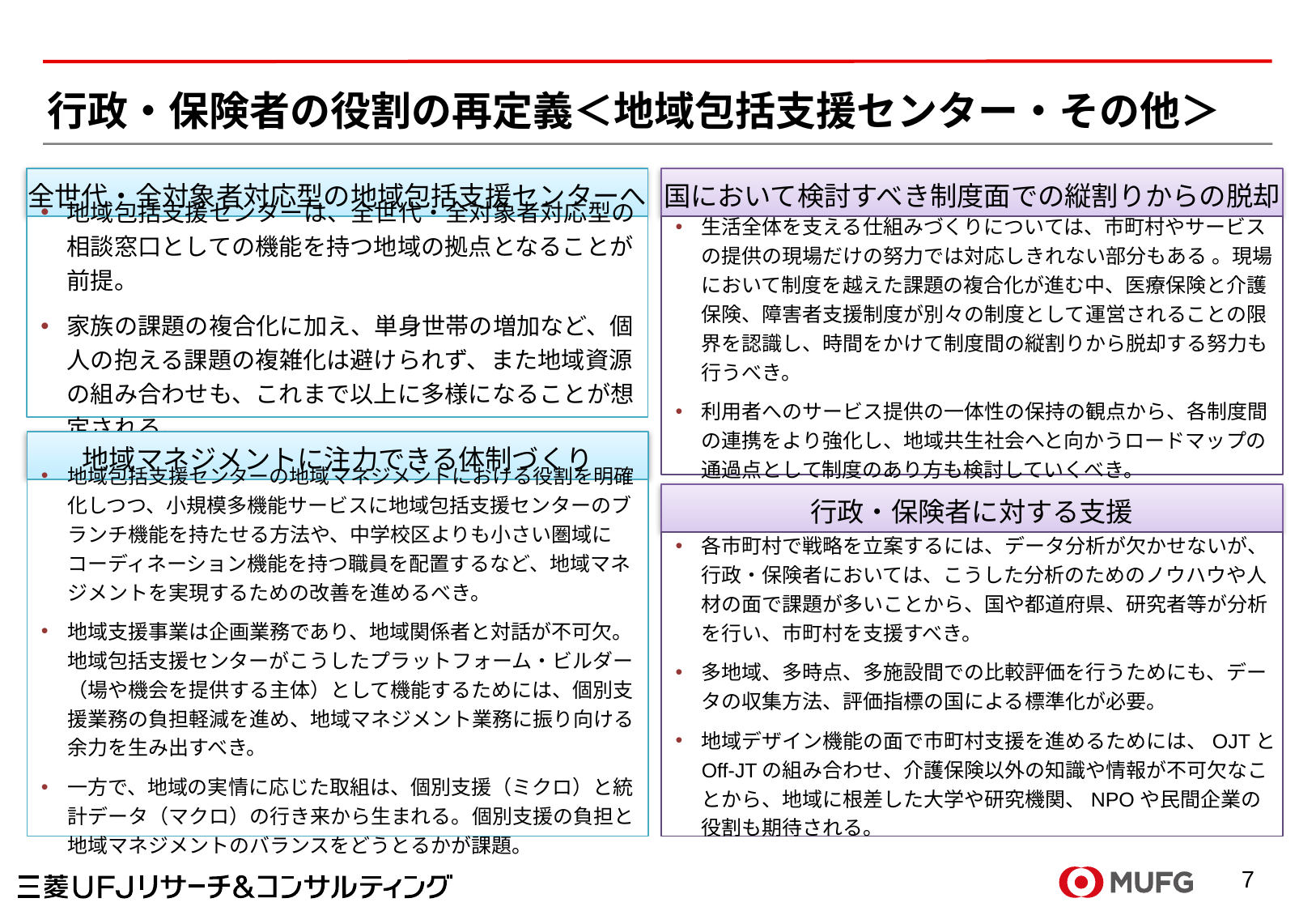

# 行政・保険者の役割の再定義＜地域包括支援センター・その他＞
全世代・全対象者対応型の地域包括支援センターへ
国において検討すべき制度面での縦割りからの脱却
地域包括支援センターは、全世代・全対象者対応型の相談窓口としての機能を持つ地域の拠点となることが前提。
家族の課題の複合化に加え、単身世帯の増加など、個人の抱える課題の複雑化は避けられず、また地域資源の組み合わせも、これまで以上に多様になることが想定される。
生活全体を支える仕組みづくりについては、市町村やサービスの提供の現場だけの努力では対応しきれない部分もある 。現場において制度を越えた課題の複合化が進む中、医療保険と介護保険、障害者支援制度が別々の制度として運営されることの限界を認識し、時間をかけて制度間の縦割りから脱却する努力も行うべき。
利用者へのサービス提供の一体性の保持の観点から、各制度間の連携をより強化し、地域共生社会へと向かうロードマップの通過点として制度のあり方も検討していくべき。
地域マネジメントに注力できる体制づくり
地域包括支援センターの地域マネジメントにおける役割を明確化しつつ、小規模多機能サービスに地域包括支援センターのブランチ機能を持たせる方法や、中学校区よりも小さい圏域にコーディネーション機能を持つ職員を配置するなど、地域マネジメントを実現するための改善を進めるべき。
地域支援事業は企画業務であり、地域関係者と対話が不可欠。地域包括支援センターがこうしたプラットフォーム・ビルダー（場や機会を提供する主体）として機能するためには、個別支援業務の負担軽減を進め、地域マネジメント業務に振り向ける余力を生み出すべき。
一方で、地域の実情に応じた取組は、個別支援（ミクロ）と統計データ（マクロ）の行き来から生まれる。個別支援の負担と地域マネジメントのバランスをどうとるかが課題。
行政・保険者に対する支援
各市町村で戦略を立案するには、データ分析が欠かせないが、行政・保険者においては、こうした分析のためのノウハウや人材の面で課題が多いことから、国や都道府県、研究者等が分析を行い、市町村を支援すべき。
多地域、多時点、多施設間での比較評価を行うためにも、データの収集方法、評価指標の国による標準化が必要。
地域デザイン機能の面で市町村支援を進めるためには、OJTとOff-JTの組み合わせ、介護保険以外の知識や情報が不可欠なことから、地域に根差した大学や研究機関、NPOや民間企業の役割も期待される。